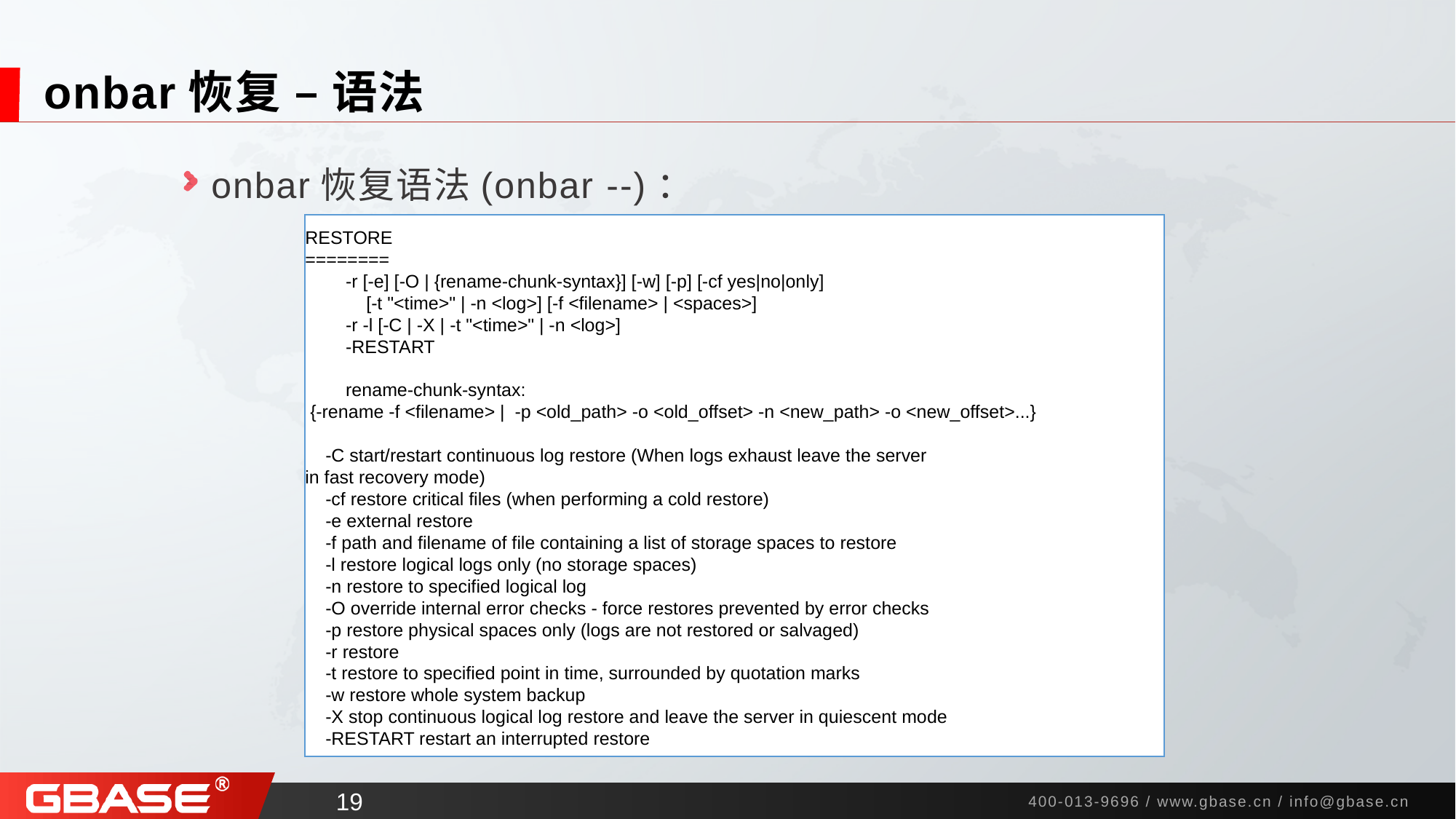

# onbar恢复 – 语法
onbar恢复语法(onbar --)：

RESTORE
========
        -r [-e] [-O | {rename-chunk-syntax}] [-w] [-p] [-cf yes|no|only]
            [-t "<time>" | -n <log>] [-f <filename> | <spaces>]
        -r -l [-C | -X | -t "<time>" | -n <log>]
        -RESTART

        rename-chunk-syntax:
 {-rename -f <filename> |  -p <old_path> -o <old_offset> -n <new_path> -o <new_offset>...}

    -C start/restart continuous log restore (When logs exhaust leave the server
in fast recovery mode)
    -cf restore critical files (when performing a cold restore)
    -e external restore
    -f path and filename of file containing a list of storage spaces to restore
    -l restore logical logs only (no storage spaces)
    -n restore to specified logical log
    -O override internal error checks - force restores prevented by error checks
    -p restore physical spaces only (logs are not restored or salvaged)
    -r restore
    -t restore to specified point in time, surrounded by quotation marks
    -w restore whole system backup
    -X stop continuous logical log restore and leave the server in quiescent mode
    -RESTART restart an interrupted restore